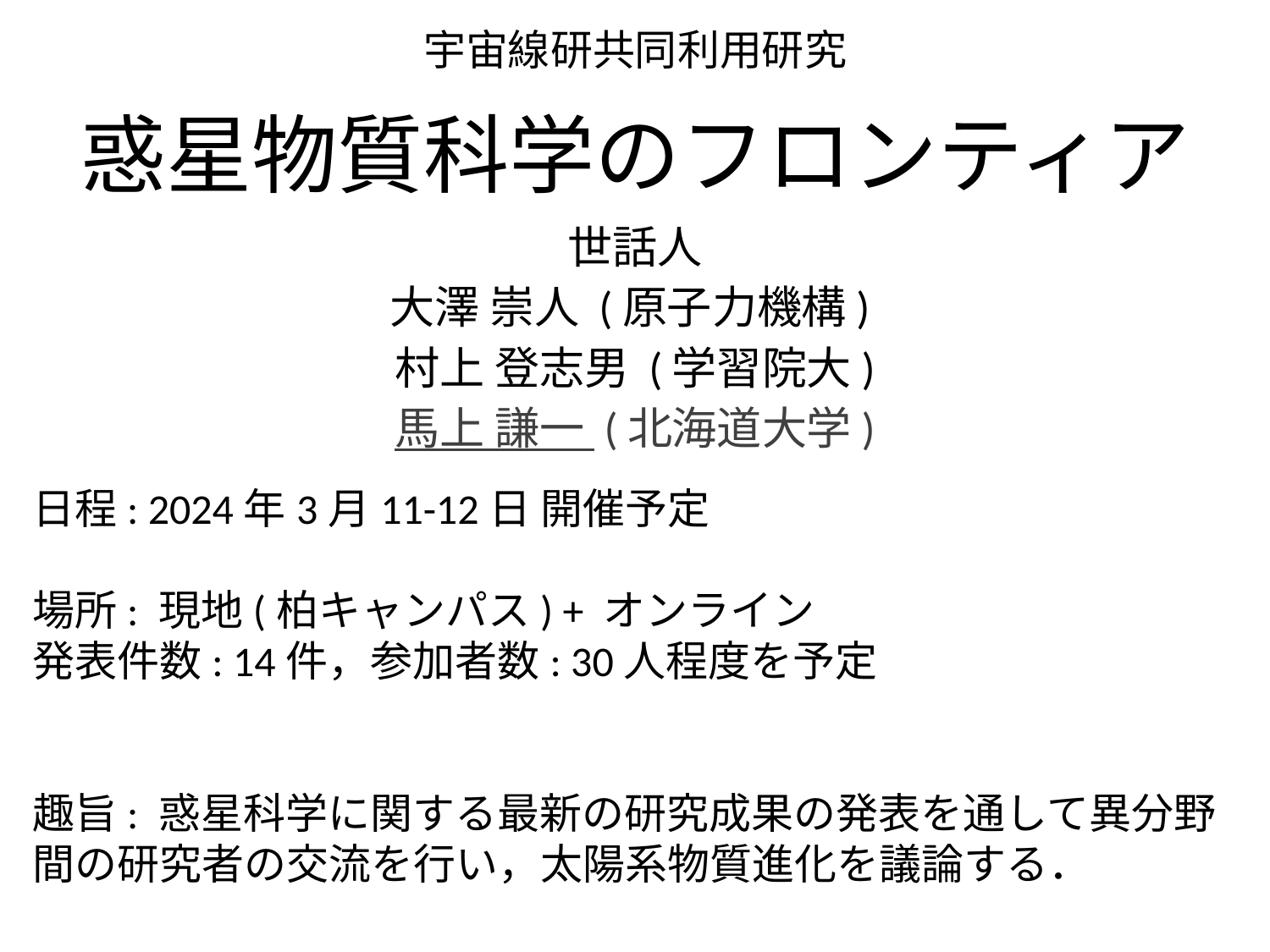

宇宙線研共同利用研究
# 惑星物質科学のフロンティア
世話人
大澤 崇人 (原子力機構)
村上 登志男 (学習院大)
馬上 謙一 (北海道大学)
日程: 2024年3月11-12日 開催予定

場所: 現地(柏キャンパス) + オンライン
発表件数: 14件，参加者数: 30人程度を予定

趣旨: 惑星科学に関する最新の研究成果の発表を通して異分野間の研究者の交流を行い，太陽系物質進化を議論する．